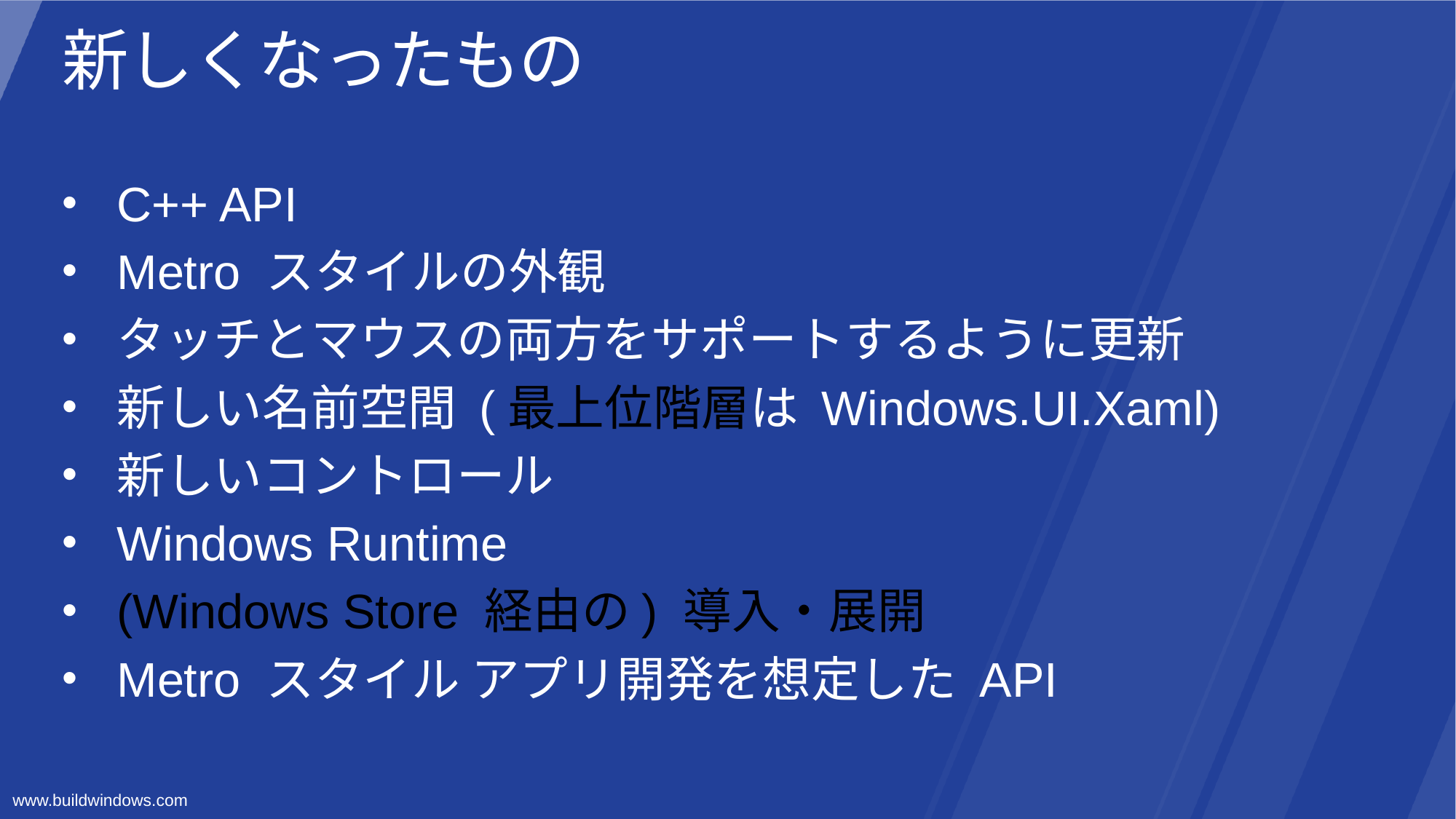

# 新しくなったもの
C++ API
Metro スタイルの外観
タッチとマウスの両方をサポートするように更新
新しい名前空間 (最上位階層は Windows.UI.Xaml)
新しいコントロール
Windows Runtime
(Windows Store 経由の) 導入・展開
Metro スタイル アプリ開発を想定した API